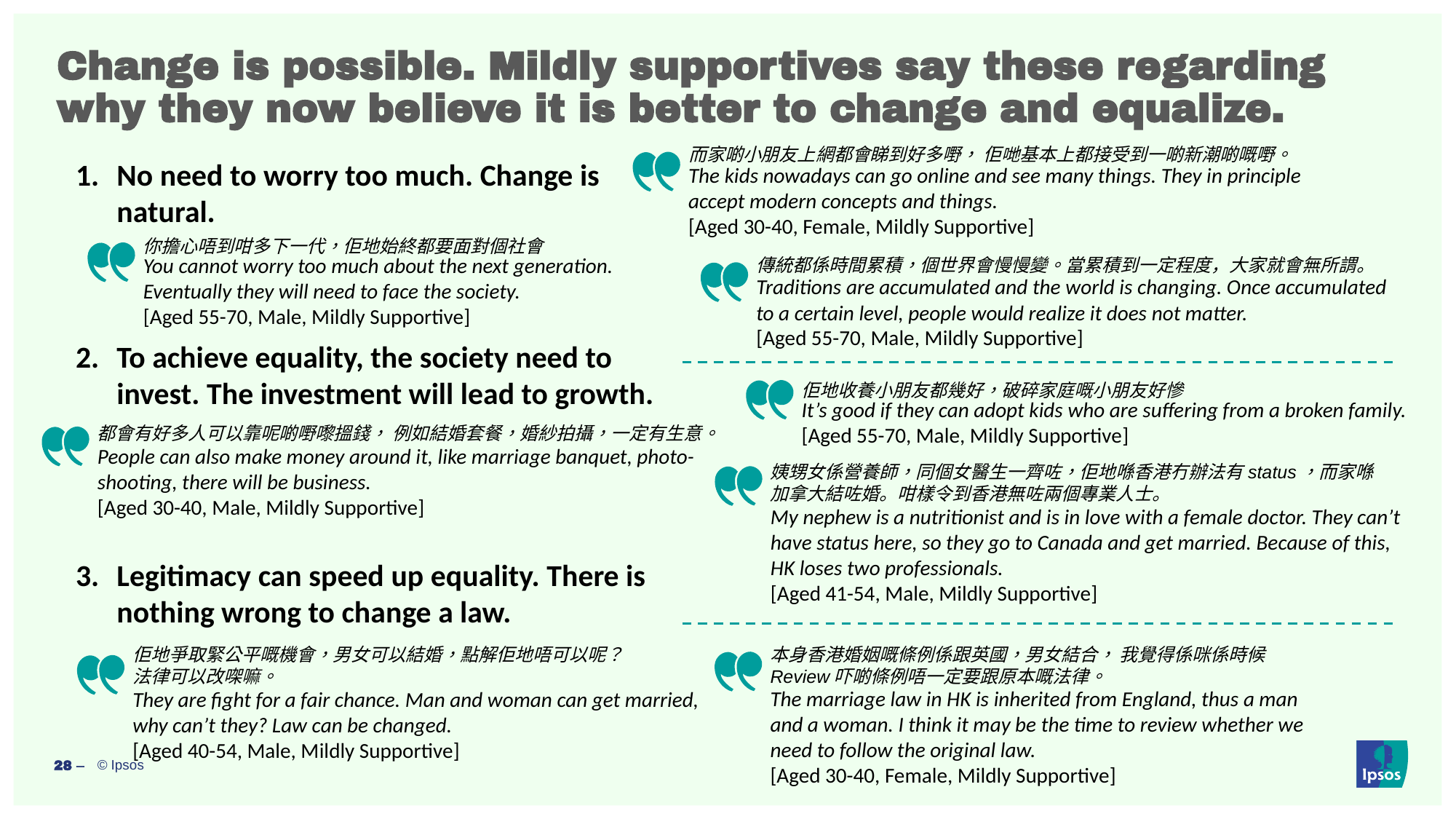

# Change is possible. Mildly supportives say these regarding why they now believe it is better to change and equalize.
而家啲小朋友上網都會睇到好多嘢， 佢哋基本上都接受到一啲新潮啲嘅嘢。
No need to worry too much. Change is natural.

To achieve equality, the society need to invest. The investment will lead to growth.

Legitimacy can speed up equality. There is nothing wrong to change a law.

The kids nowadays can go online and see many things. They in principle accept modern concepts and things.
[Aged 30-40, Female, Mildly Supportive]
你擔心唔到咁多下一代，佢地始終都要面對個社會

You cannot worry too much about the next generation. Eventually they will need to face the society.
[Aged 55-70, Male, Mildly Supportive]
傳統都係時間累積，個世界會慢慢變。當累積到一定程度，大家就會無所謂。

Traditions are accumulated and the world is changing. Once accumulated to a certain level, people would realize it does not matter.
[Aged 55-70, Male, Mildly Supportive]
佢地收養小朋友都幾好，破碎家庭嘅小朋友好慘

It’s good if they can adopt kids who are suffering from a broken family.
[Aged 55-70, Male, Mildly Supportive]
都會有好多人可以靠呢啲嘢嚟搵錢， 例如結婚套餐，婚紗拍攝，一定有生意。

People can also make money around it, like marriage banquet, photo-shooting, there will be business.
[Aged 30-40, Male, Mildly Supportive]
姨甥女係營養師，同個女醫生一齊咗，佢地喺香港冇辦法有status，而家喺加拿大結咗婚。咁樣令到香港無咗兩個專業人士。

My nephew is a nutritionist and is in love with a female doctor. They can’t have status here, so they go to Canada and get married. Because of this, HK loses two professionals.
[Aged 41-54, Male, Mildly Supportive]
本身香港婚姻嘅條例係跟英國，男女結合， 我覺得係咪係時候Review吓啲條例唔一定要跟原本嘅法律。
佢地爭取緊公平嘅機會，男女可以結婚，點解佢地唔可以呢？法律可以改㗎嘛。

The marriage law in HK is inherited from England, thus a man and a woman. I think it may be the time to review whether we need to follow the original law.
[Aged 30-40, Female, Mildly Supportive]
They are fight for a fair chance. Man and woman can get married, why can’t they? Law can be changed.
[Aged 40-54, Male, Mildly Supportive]
28 ‒